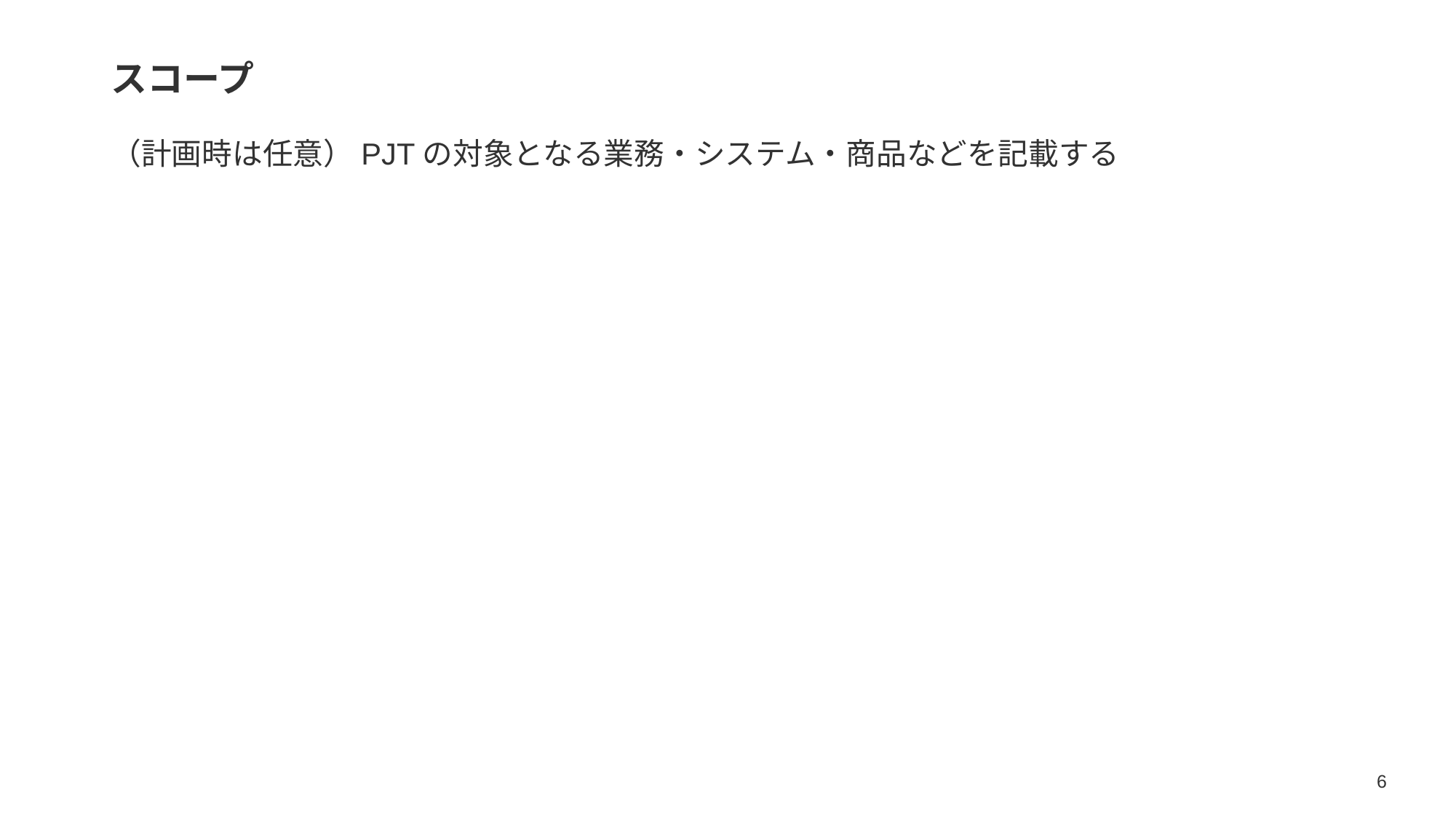

# スコープ
（計画時は任意）PJTの対象となる業務・システム・商品などを記載する
6